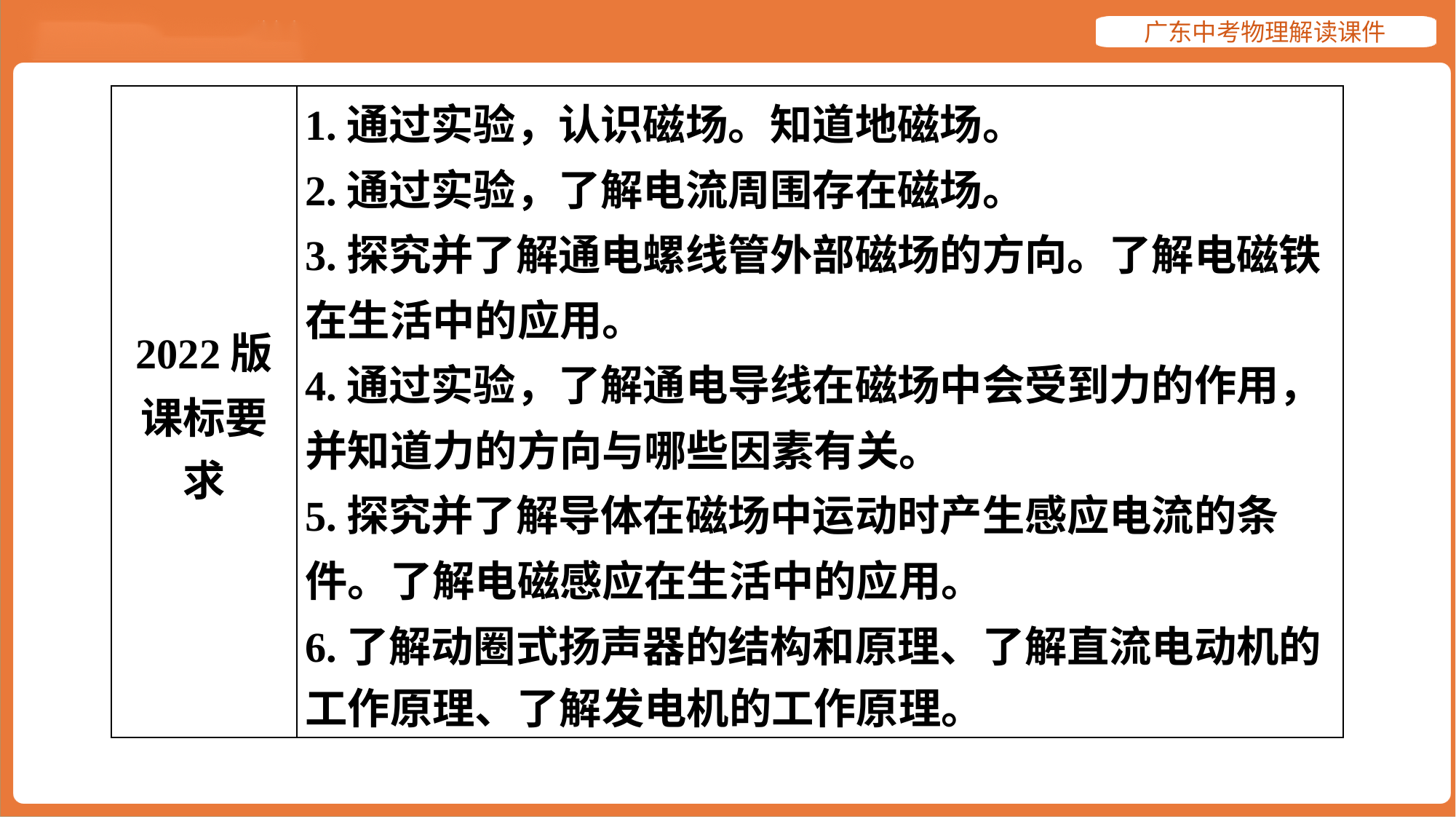

| 2022版 课标要 求 | 1.通过实验，认识磁场。知道地磁场。 2.通过实验，了解电流周围存在磁场。 3.探究并了解通电螺线管外部磁场的方向。了解电磁铁 在生活中的应用。 4.通过实验，了解通电导线在磁场中会受到力的作用， 并知道力的方向与哪些因素有关。 5.探究并了解导体在磁场中运动时产生感应电流的条 件。了解电磁感应在生活中的应用。 6.了解动圈式扬声器的结构和原理、了解直流电动机的 工作原理、了解发电机的工作原理。 |
| --- | --- |